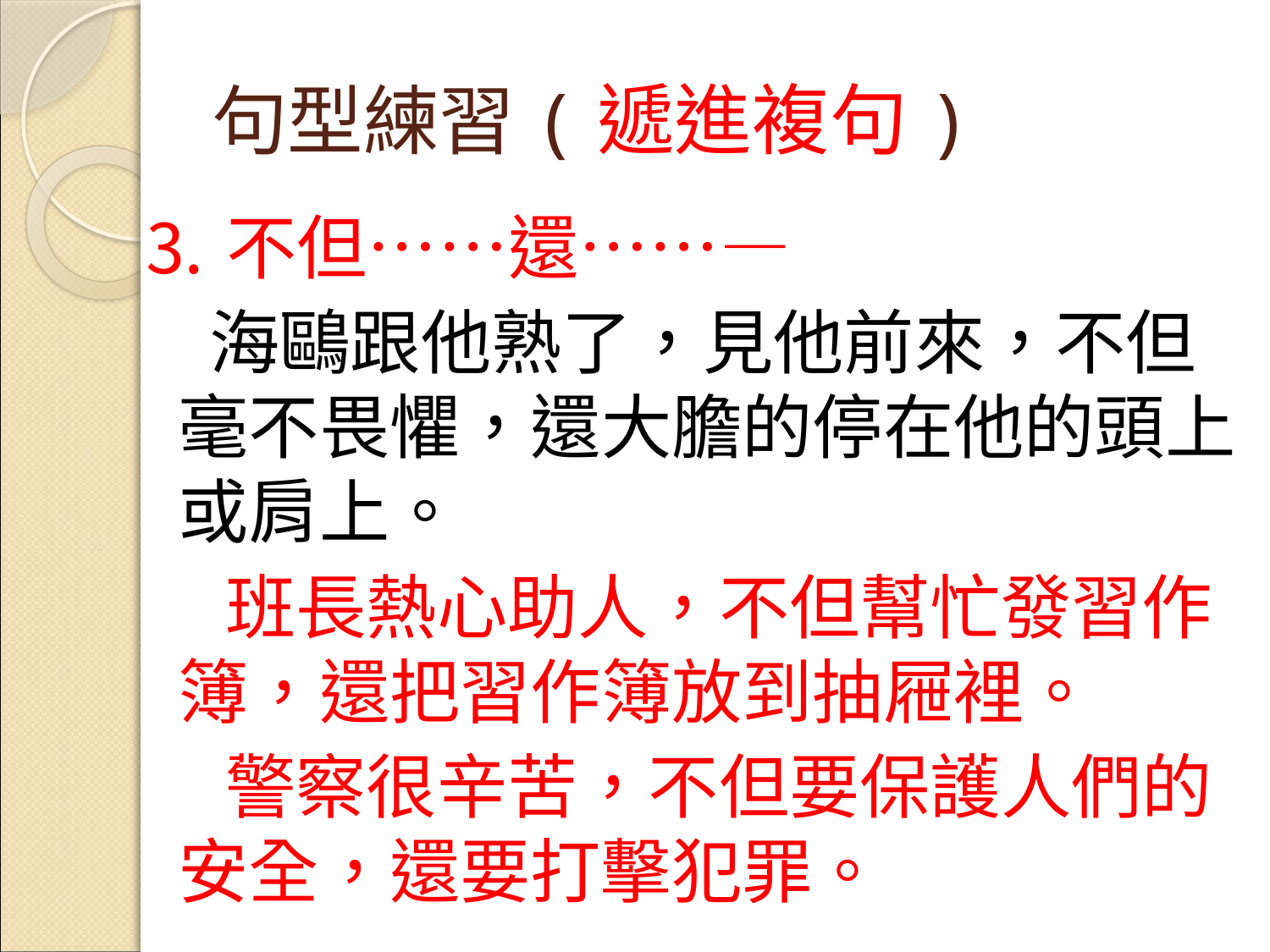

句型練習(遞進複句)
⒊不但……還……—
　海鷗跟他熟了，見他前來，不但毫不畏懼，還大膽的停在他的頭上或肩上。
　 班長熱心助人，不但幫忙發習作簿，還把習作簿放到抽屜裡。
　 警察很辛苦，不但要保護人們的安全，還要打擊犯罪。